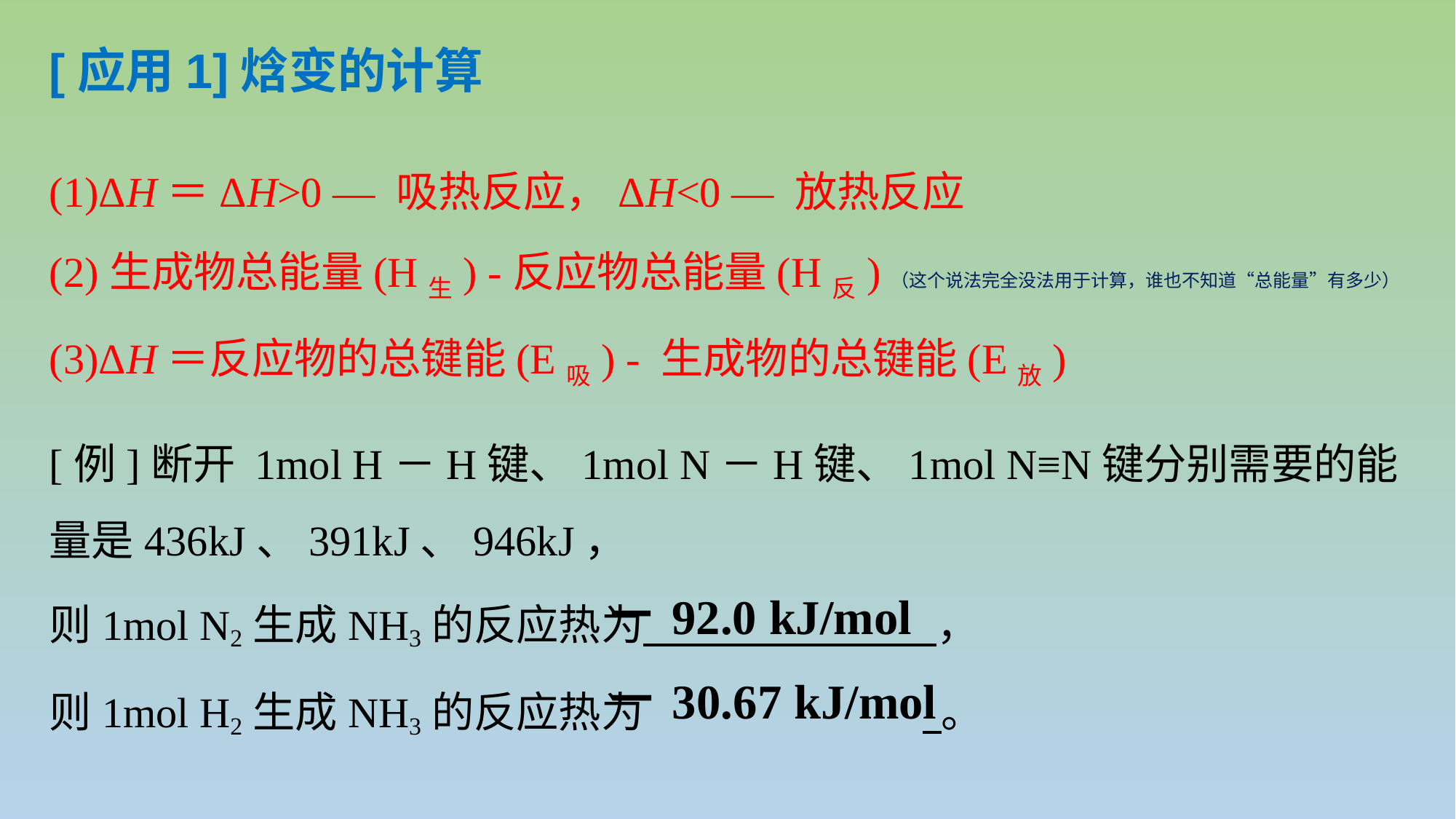

[应用1]焓变的计算
(1)ΔH＝ΔH>0 — 吸热反应，ΔH<0 — 放热反应
(2)生成物总能量(H生) -反应物总能量(H反)（这个说法完全没法用于计算，谁也不知道“总能量”有多少）
(3)ΔH＝反应物的总键能(E吸) - 生成物的总键能(E放)
[例]断开 1mol H－H键、1mol N－H键、1mol N≡N键分别需要的能量是436kJ、391kJ、946kJ，
则1mol N2生成NH3的反应热为                               ，
则1mol H2生成NH3的反应热为			  。
－92.0 kJ/mol
－30.67 kJ/mol